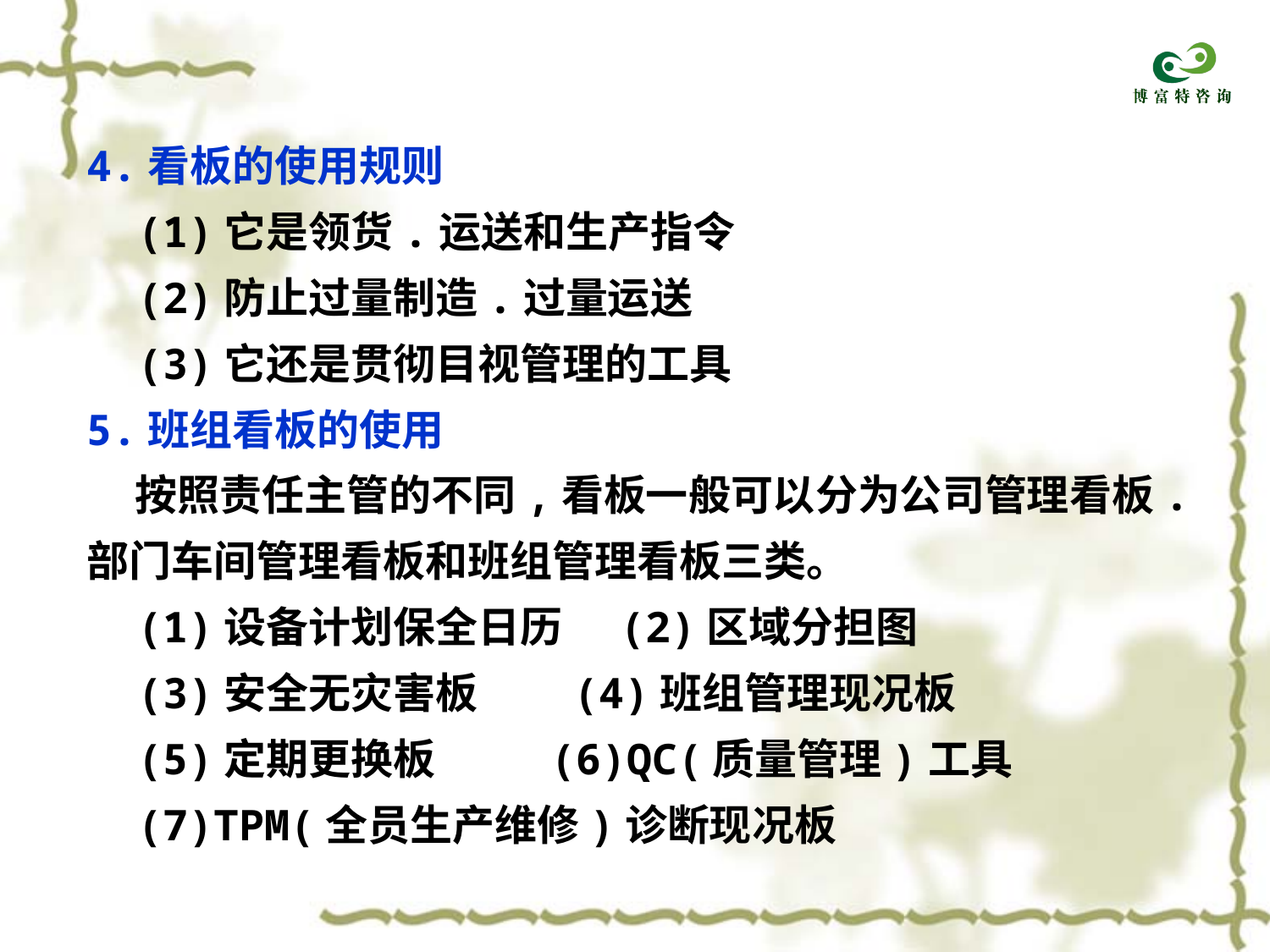

4.看板的使用规则
  (1)它是领货.运送和生产指令
  (2)防止过量制造.过量运送
  (3)它还是贯彻目视管理的工具
5.班组看板的使用
    按照责任主管的不同,看板一般可以分为公司管理看板.
部门车间管理看板和班组管理看板三类。
  (1)设备计划保全日历     (2)区域分担图
  (3)安全无灾害板         (4)班组管理现况板
  (5)定期更换板           (6)QC(质量管理)工具
  (7)TPM(全员生产维修)诊断现况板